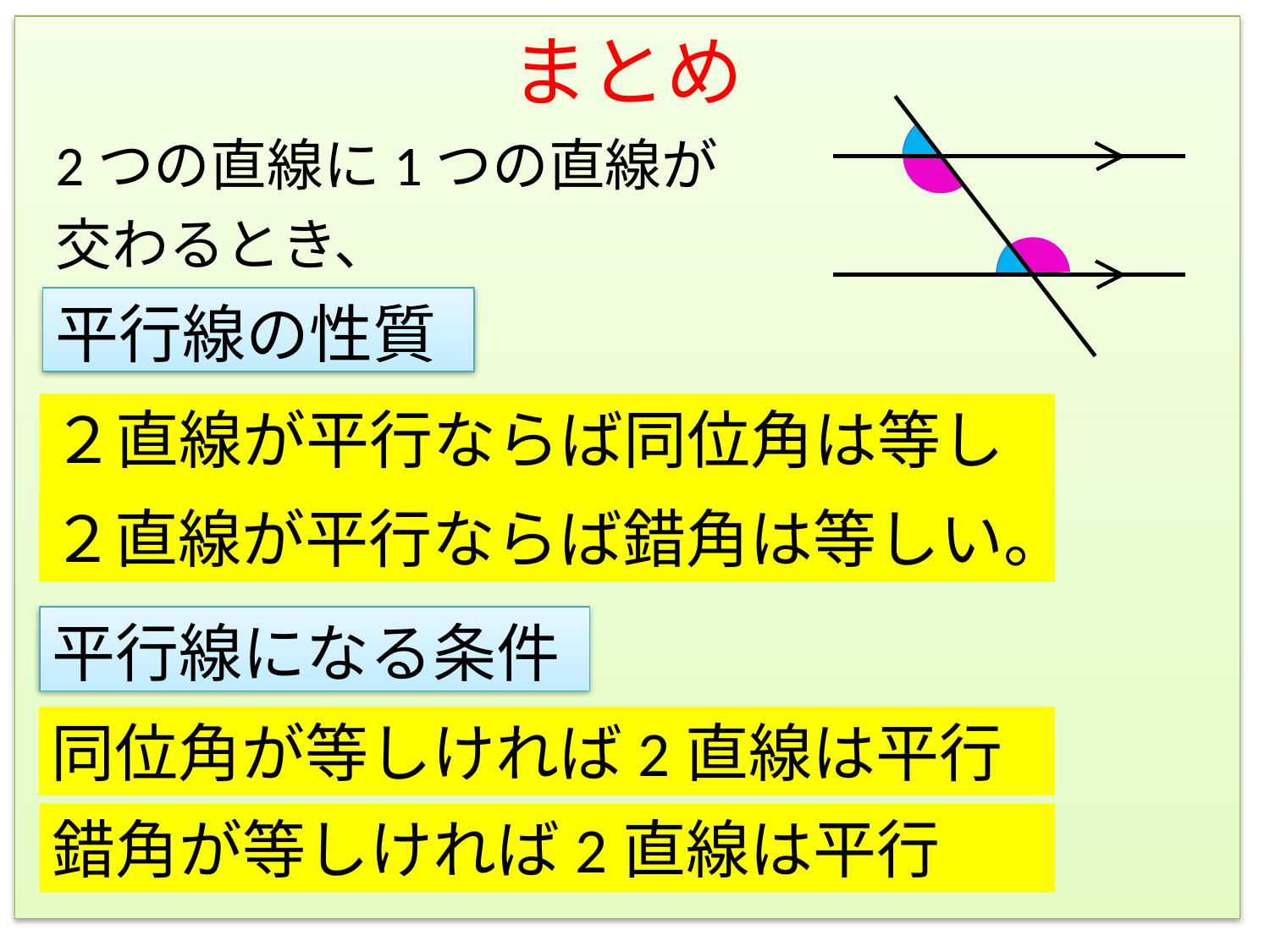

# まとめ

2つの直線に1つの直線が
交わるとき、

平行線の性質
２直線が平行ならば同位角は等しい。
２直線が平行ならば錯角は等しい。
平行線になる条件
同位角が等しければ2直線は平行
錯角が等しければ2直線は平行